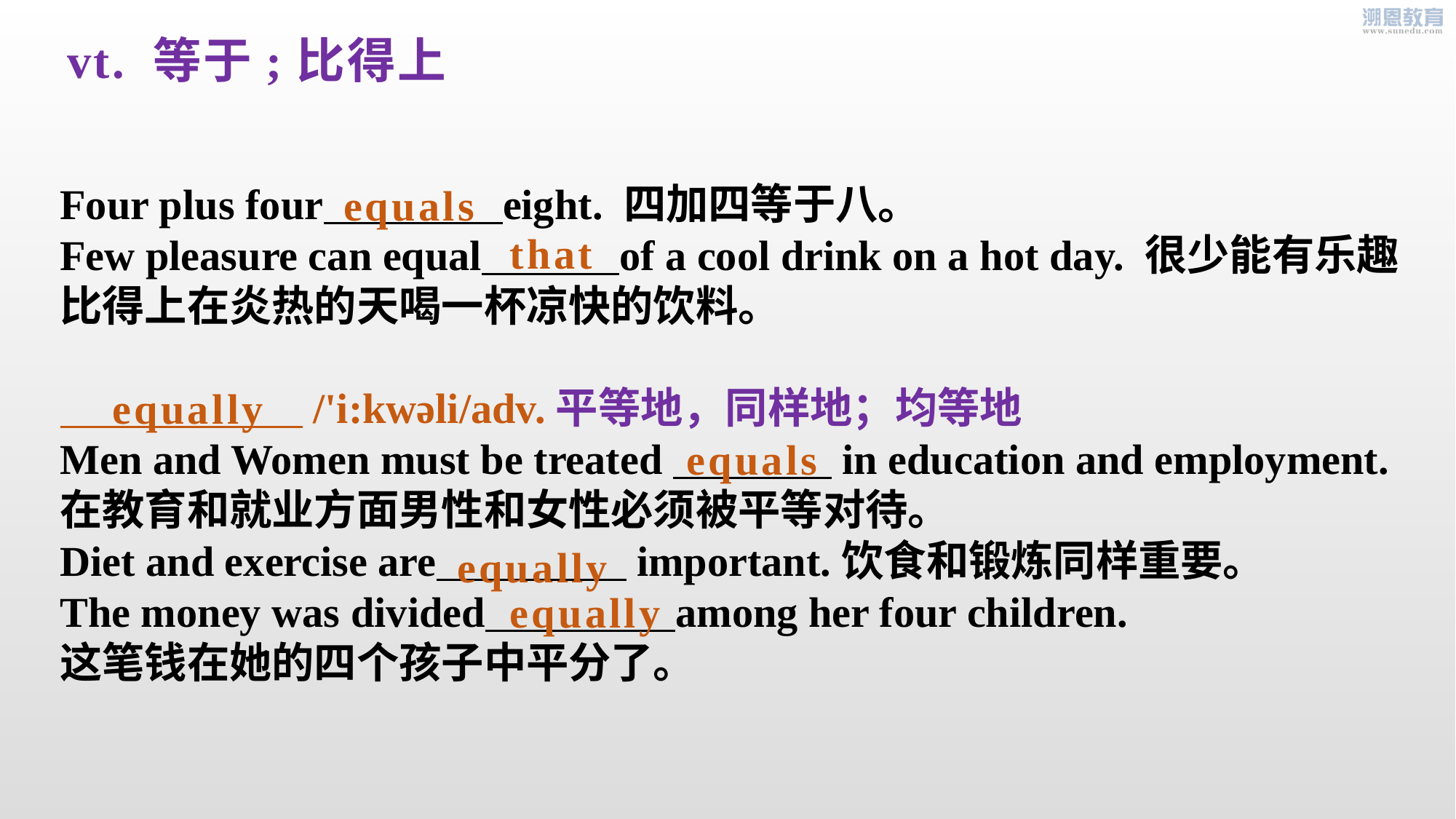

vt. 等于;比得上

Four plus four                 eight. 四加四等于八。
Few pleasure can equal             of a cool drink on a hot day. 很少能有乐趣比得上在炎热的天喝一杯凉快的饮料。

                        /'i:kwəli/adv.平等地，同样地；均等地
Men and Women must be treated                 in education and employment.
在教育和就业方面男性和女性必须被平等对待。
Diet and exercise are                   important.饮食和锻炼同样重要。
The money was divided                  among her four children.
这笔钱在她的四个孩子中平分了。
equals
that
equally
equals
equally
equally